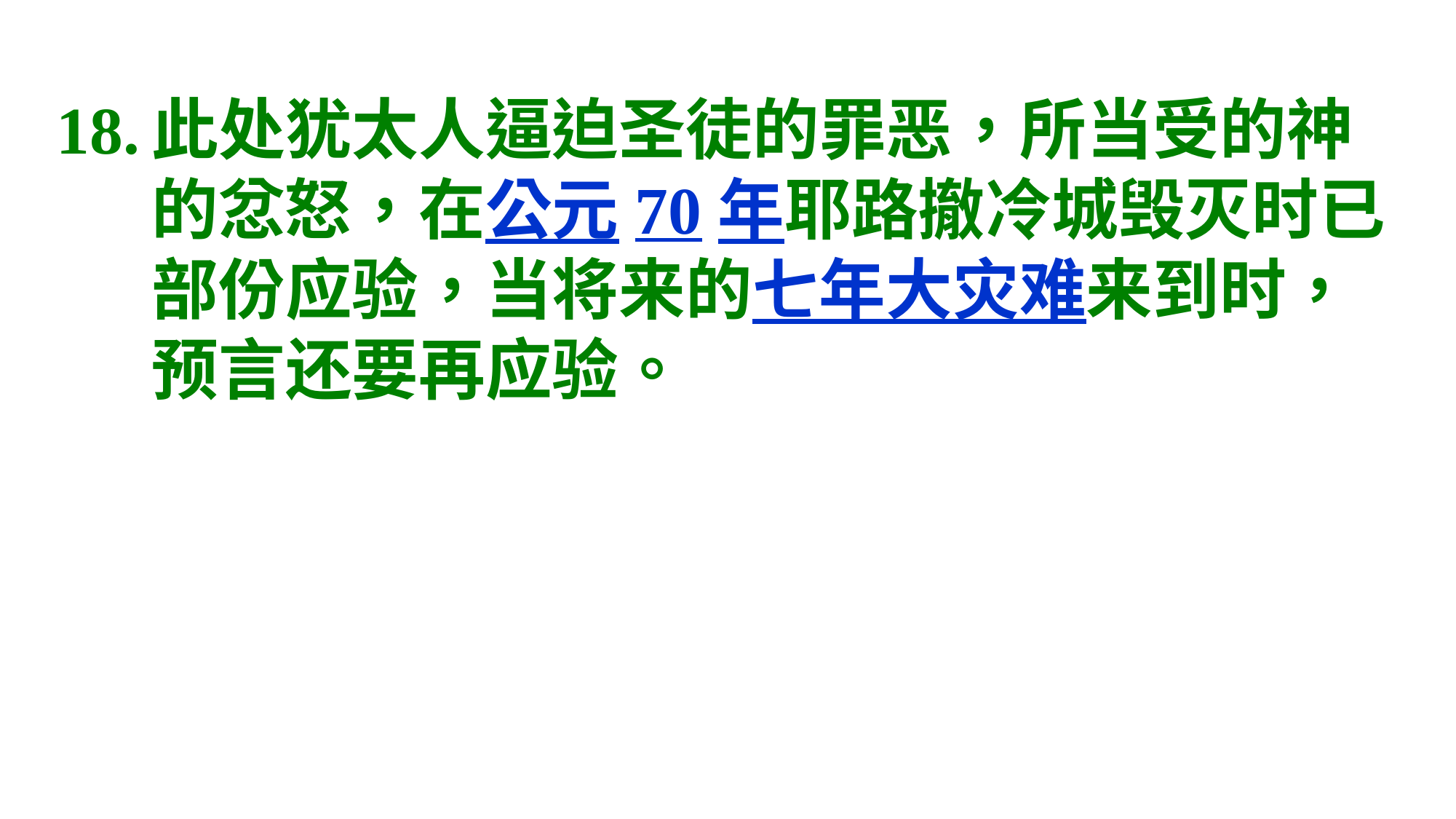

18.	此处犹太人逼迫圣徒的罪恶，所当受的神的忿怒，在公元70年耶路撤冷城毁灭时已部份应验，当将来的七年大灾难来到时，预言还要再应验。